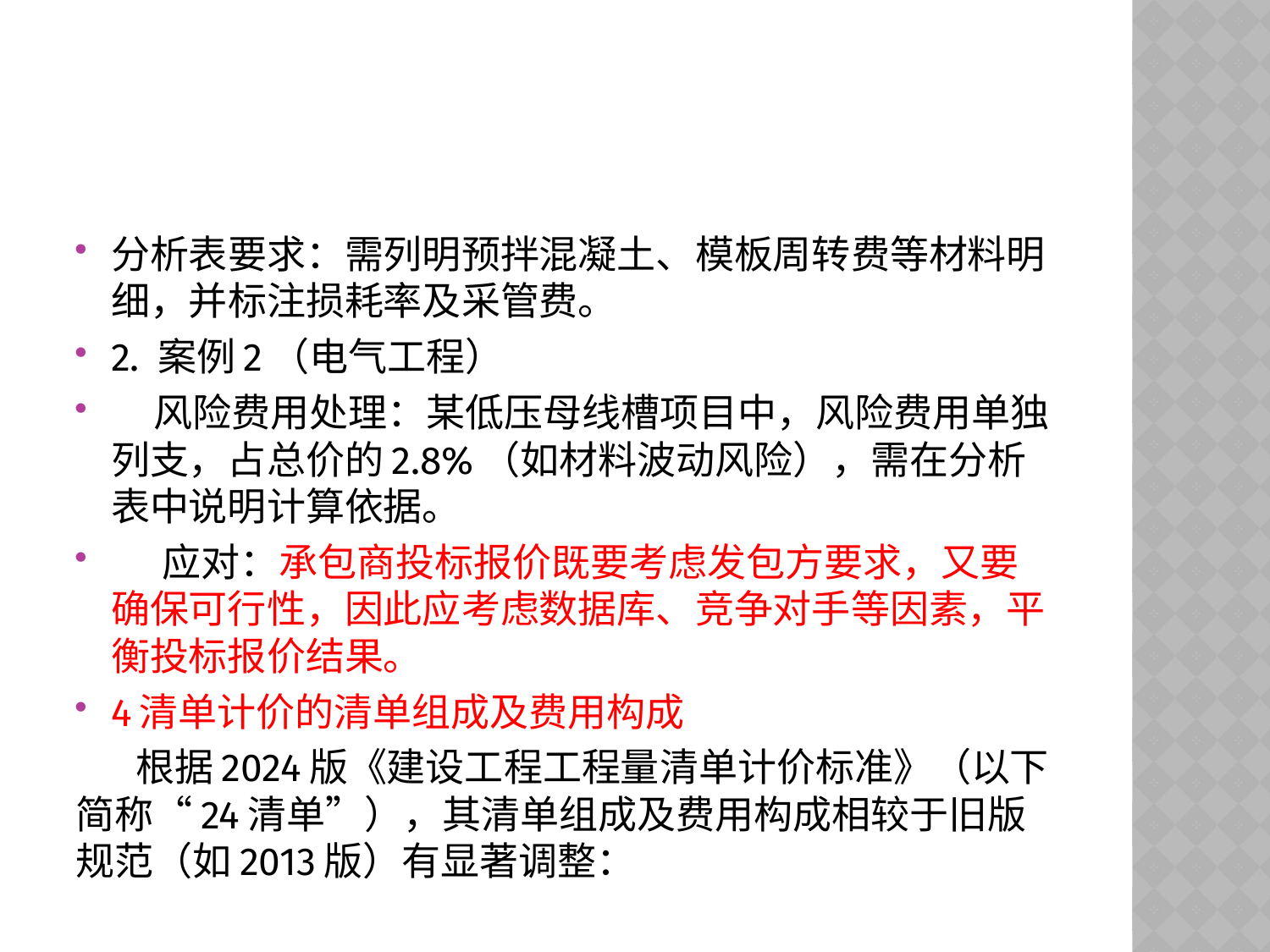

#
分析表要求：需列明预拌混凝土、模板周转费等材料明细，并标注损耗率及采管费。
2. 案例2（电气工程）
    风险费用处理：某低压母线槽项目中，风险费用单独列支，占总价的2.8%（如材料波动风险），需在分析表中说明计算依据。
     应对：承包商投标报价既要考虑发包方要求，又要确保可行性，因此应考虑数据库、竞争对手等因素，平衡投标报价结果。
4清单计价的清单组成及费用构成
      根据2024版《建设工程工程量清单计价标准》（以下简称“24清单”），其清单组成及费用构成相较于旧版规范（如2013版）有显著调整：